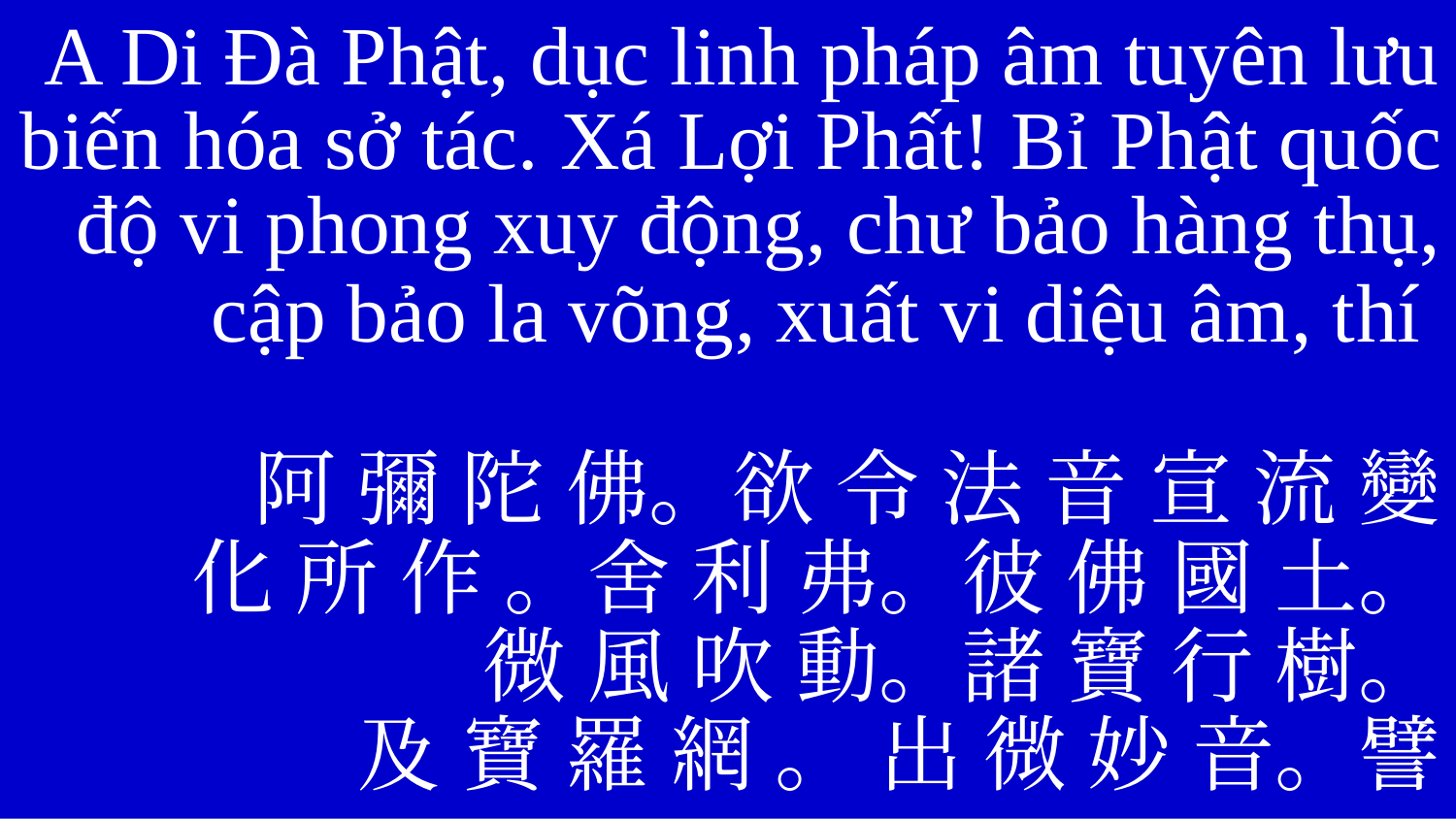

A Di Đà Phật, dục linh pháp âm tuyên lưu biến hóa sở tác. Xá Lợi Phất! Bỉ Phật quốc độ vi phong xuy động, chư bảo hàng thụ,
cập bảo la võng, xuất vi diệu âm, thí

阿 彌 陀 佛。欲 令 法 音 宣 流 變
化 所 作 。舍 利 弗。彼 佛 國 土。
微 風 吹 動。諸 寶 行 樹。
及 寶 羅 網 。 出 微 妙 音。譬